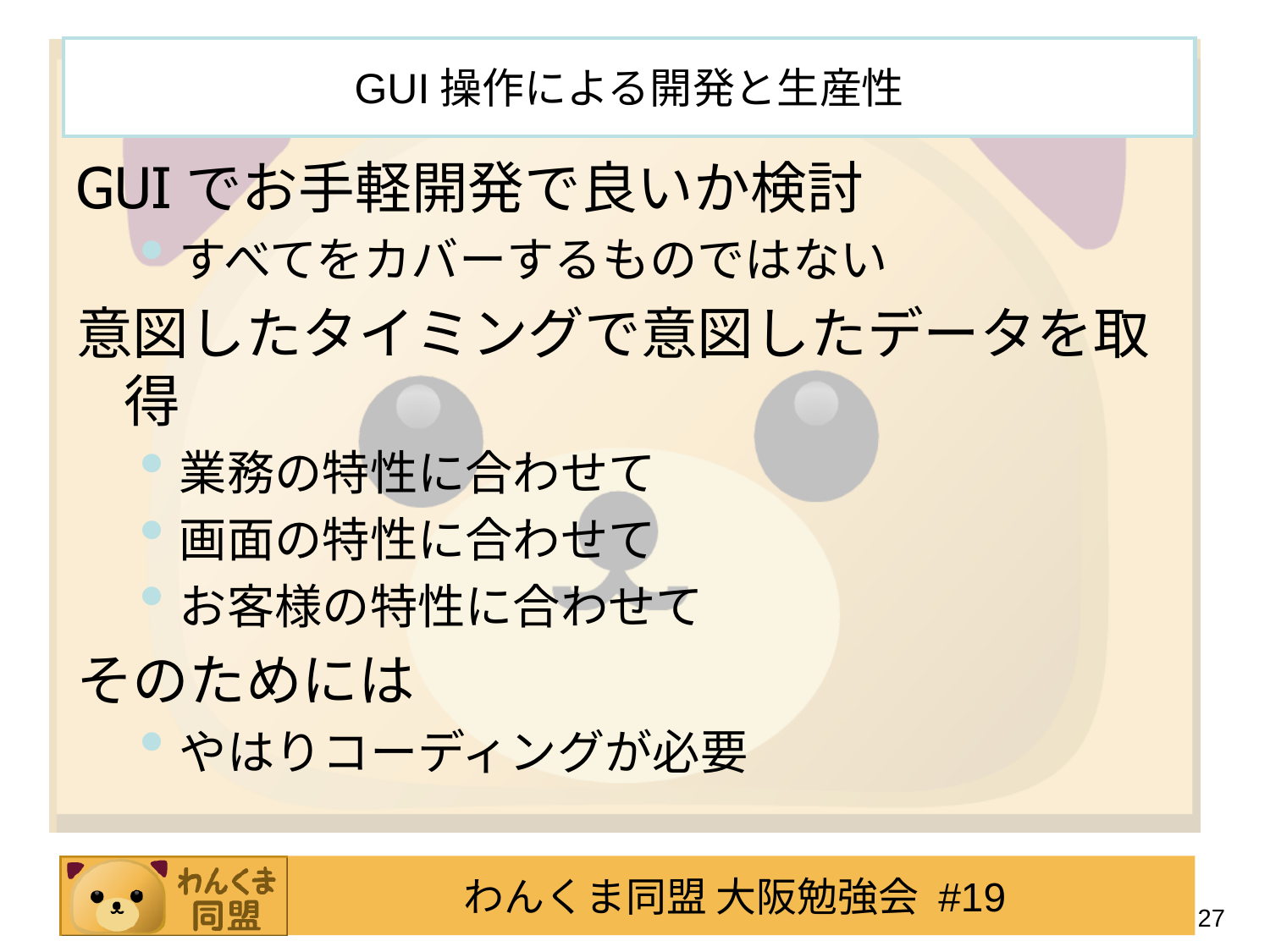

# GUI操作による開発と生産性
GUIでお手軽開発で良いか検討
すべてをカバーするものではない
意図したタイミングで意図したデータを取得
業務の特性に合わせて
画面の特性に合わせて
お客様の特性に合わせて
そのためには
やはりコーディングが必要
27